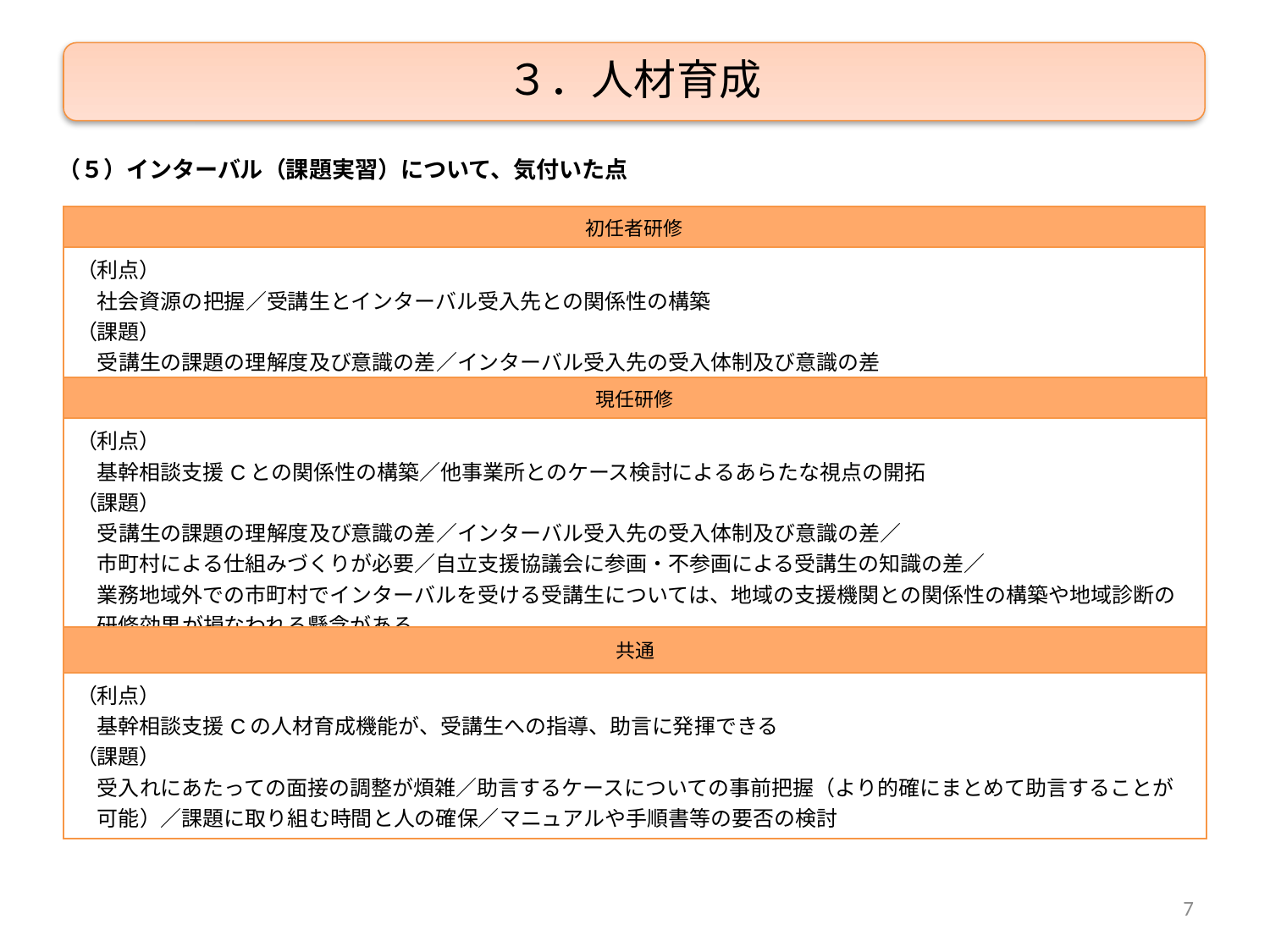

３．人材育成
（５）インターバル（課題実習）について、気付いた点
| 初任者研修 |
| --- |
| （利点） 　社会資源の把握／受講生とインターバル受入先との関係性の構築 （課題） 　受講生の課題の理解度及び意識の差／インターバル受入先の受入体制及び意識の差 |
| 現任研修 |
| --- |
| （利点） 　基幹相談支援Cとの関係性の構築／他事業所とのケース検討によるあらたな視点の開拓 （課題） 　受講生の課題の理解度及び意識の差／インターバル受入先の受入体制及び意識の差／ 　市町村による仕組みづくりが必要／自立支援協議会に参画・不参画による受講生の知識の差／ 　業務地域外での市町村でインターバルを受ける受講生については、地域の支援機関との関係性の構築や地域診断の 　研修効果が損なわれる懸念がある |
| 共通 |
| --- |
| （利点） 　基幹相談支援Cの人材育成機能が、受講生への指導、助言に発揮できる （課題） 　受入れにあたっての面接の調整が煩雑／助言するケースについての事前把握（より的確にまとめて助言することが 　可能）／課題に取り組む時間と人の確保／マニュアルや手順書等の要否の検討 |
7